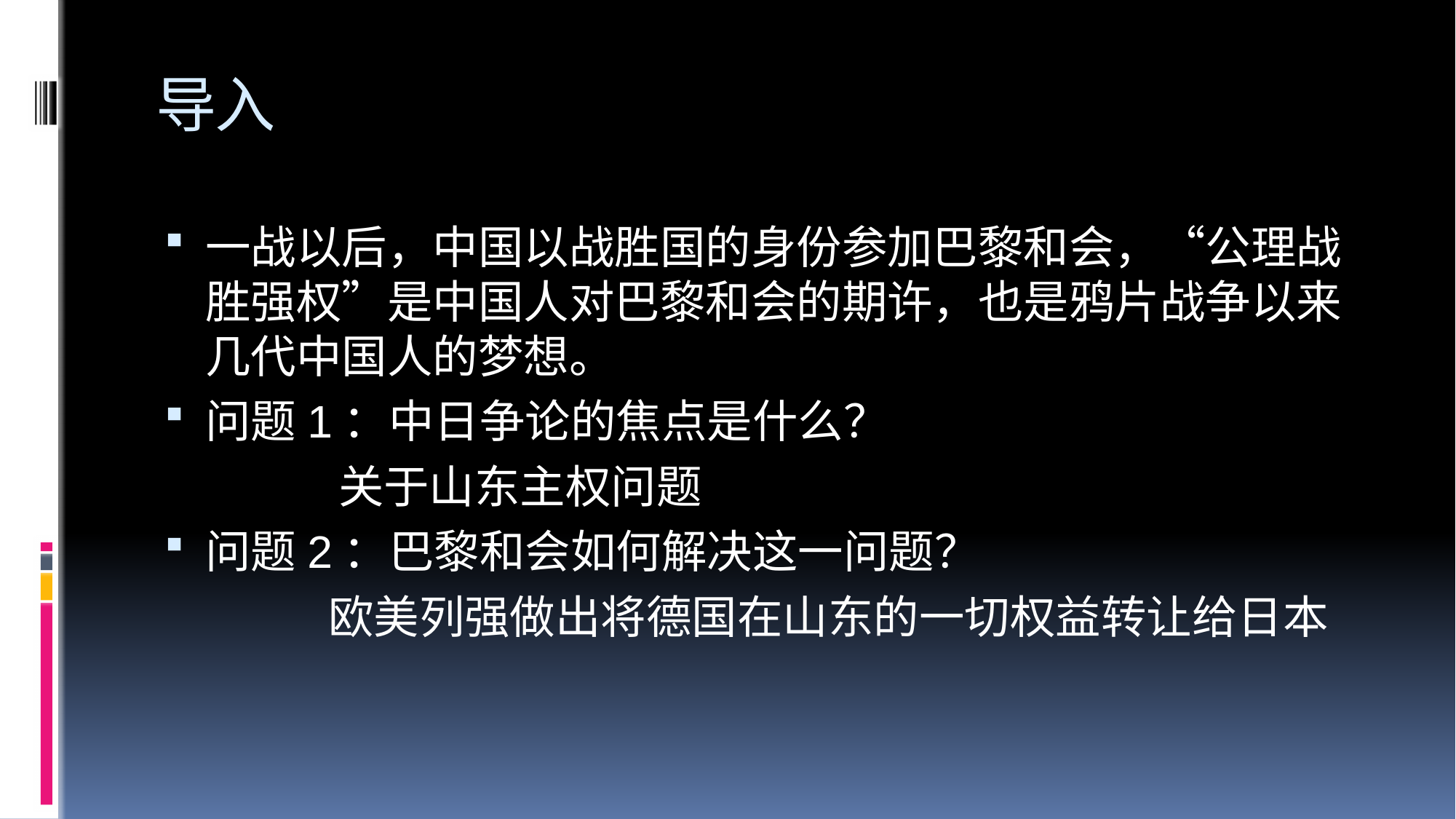

# 导入
一战以后，中国以战胜国的身份参加巴黎和会，“公理战胜强权”是中国人对巴黎和会的期许，也是鸦片战争以来几代中国人的梦想。
问题1：中日争论的焦点是什么？
                关于山东主权问题
问题2：巴黎和会如何解决这一问题？
               欧美列强做出将德国在山东的一切权益转让给日本